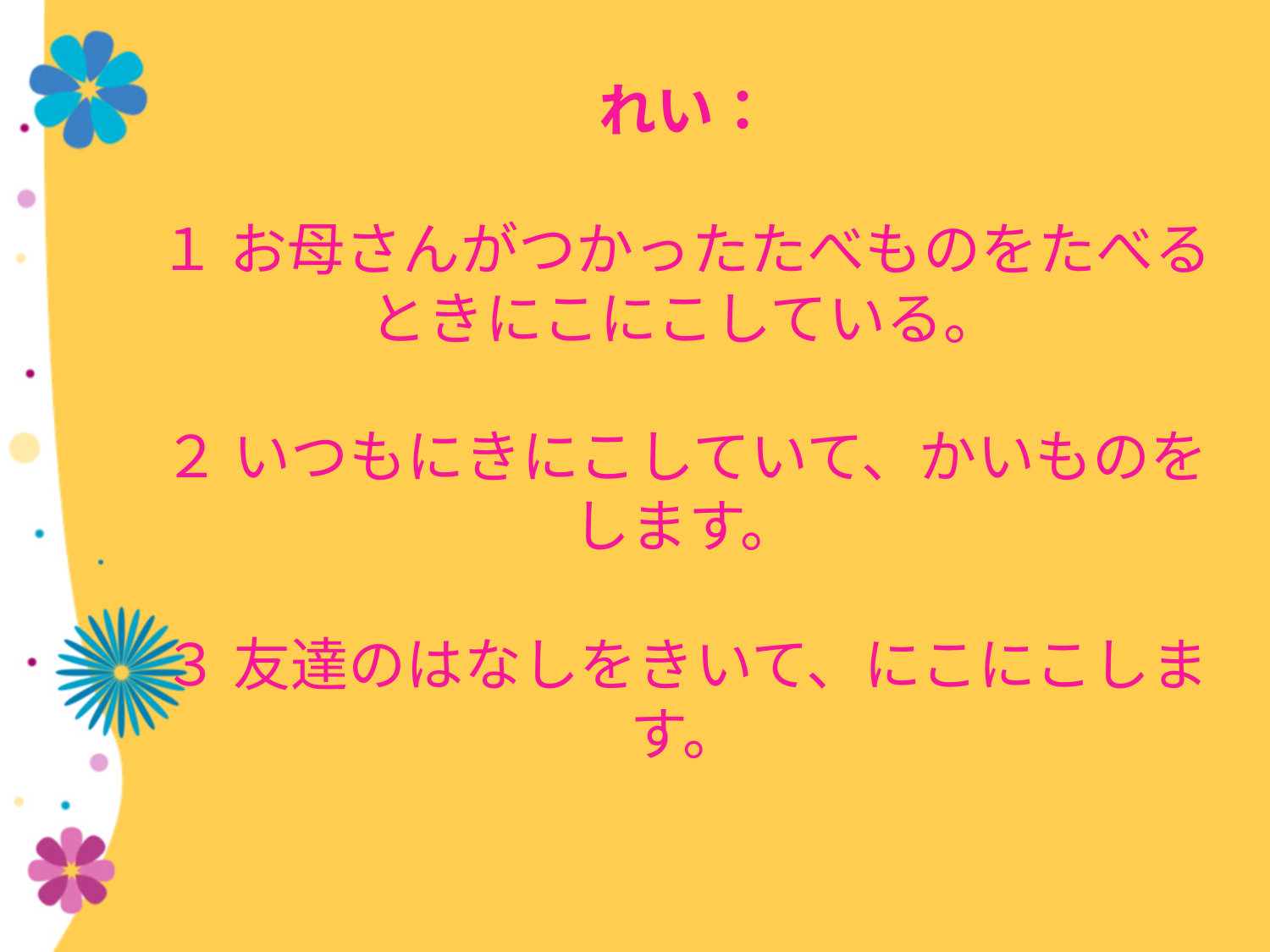

# れい： １ お母さんがつかったたべものをたべるときにこにこしている。 ２ いつもにきにこしていて、かいものをします。 ３ 友達のはなしをきいて、にこにこします。